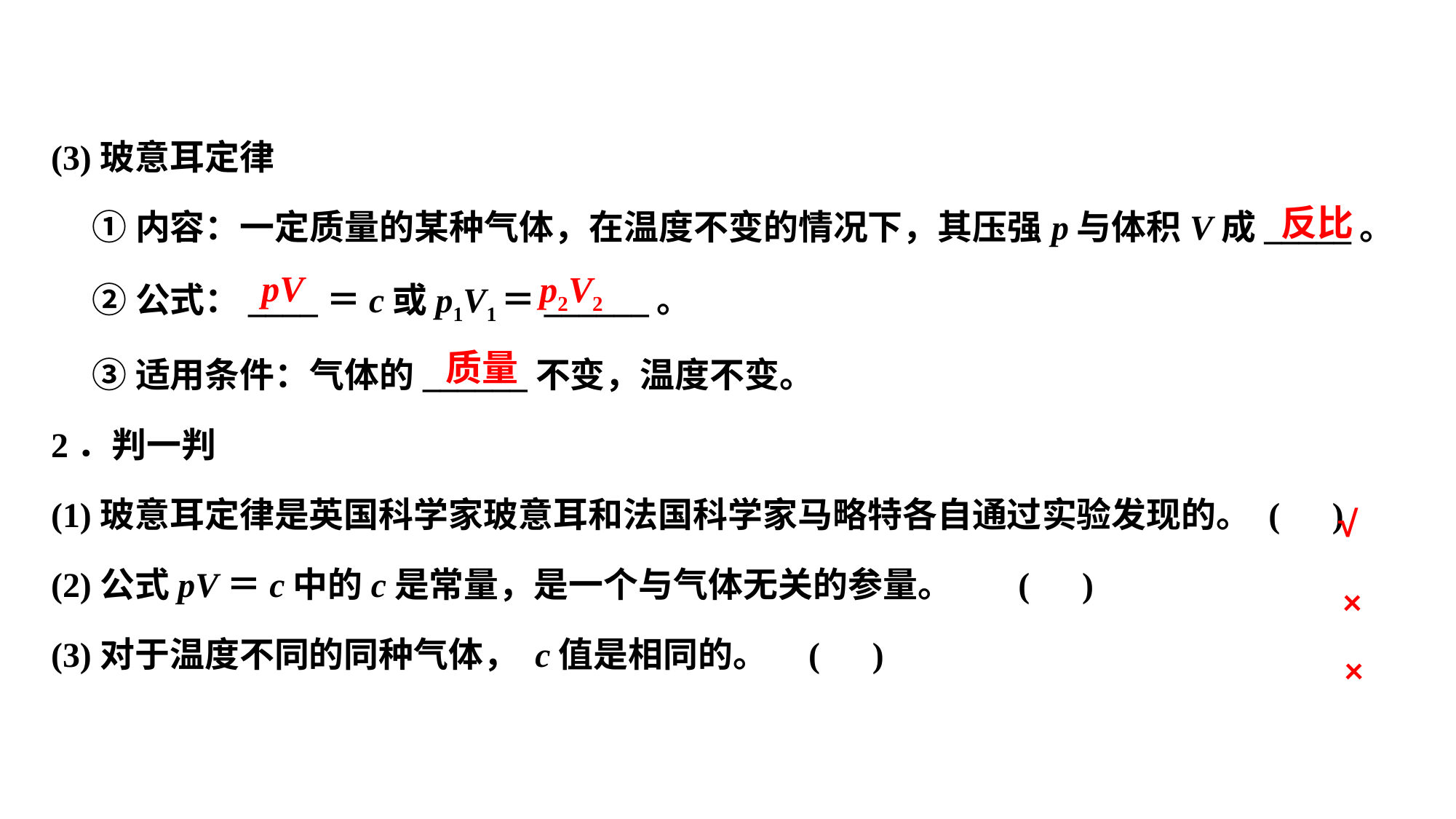

(3)玻意耳定律
①内容：一定质量的某种气体，在温度不变的情况下，其压强p与体积V成_____。
②公式：____＝c或p1V1＝______。
③适用条件：气体的______不变，温度不变。
2．判一判
(1)玻意耳定律是英国科学家玻意耳和法国科学家马略特各自通过实验发现的。 (      )
(2)公式pV＝c中的c是常量，是一个与气体无关的参量。	  (      )
(3)对于温度不同的同种气体， c值是相同的。	  (      )

反比
pV
p2V2
质量
√
×
×